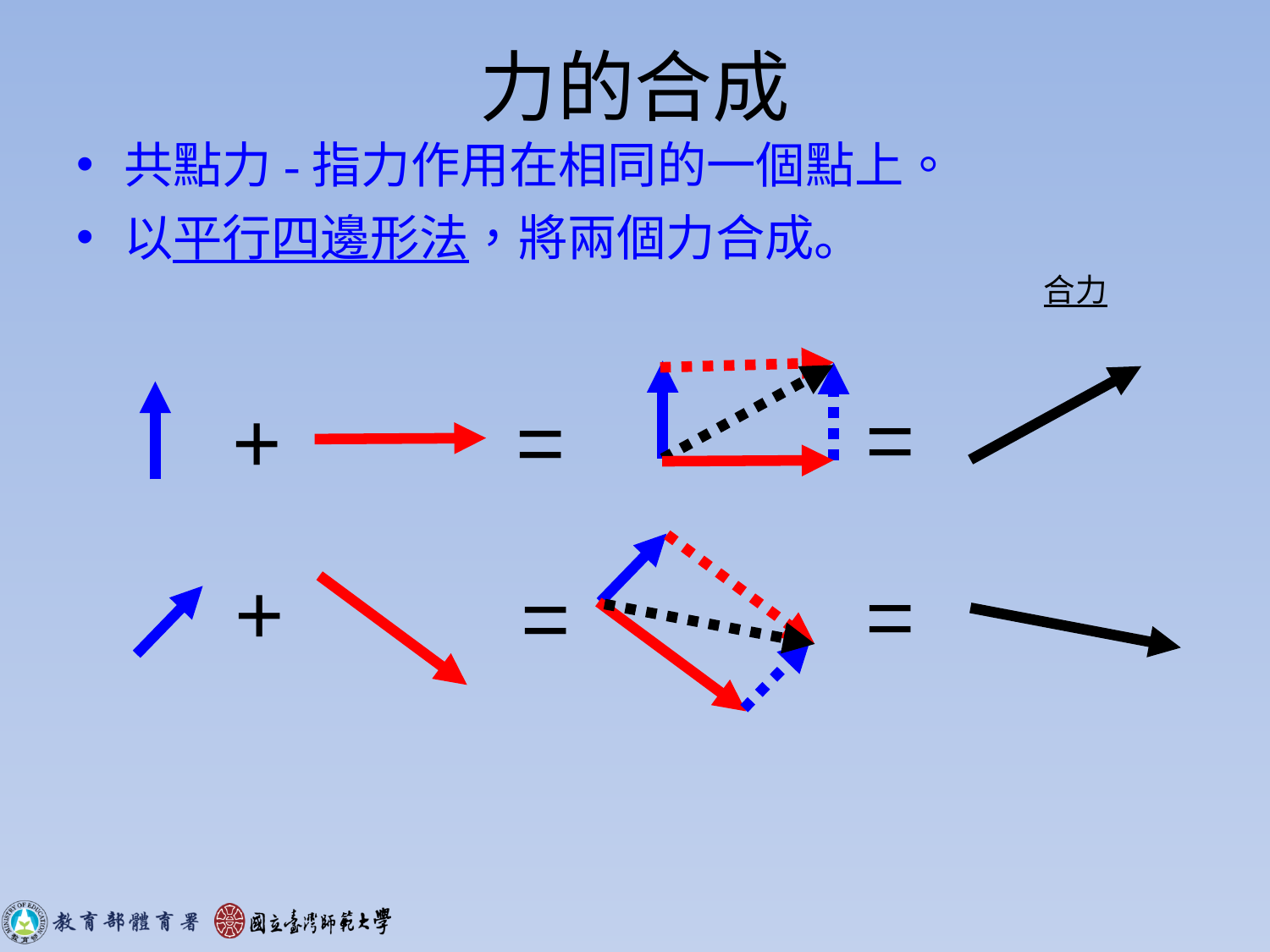

力的合成
共點力-指力作用在相同的一個點上。
以平行四邊形法，將兩個力合成。
合力
=
+
=
+
=
=